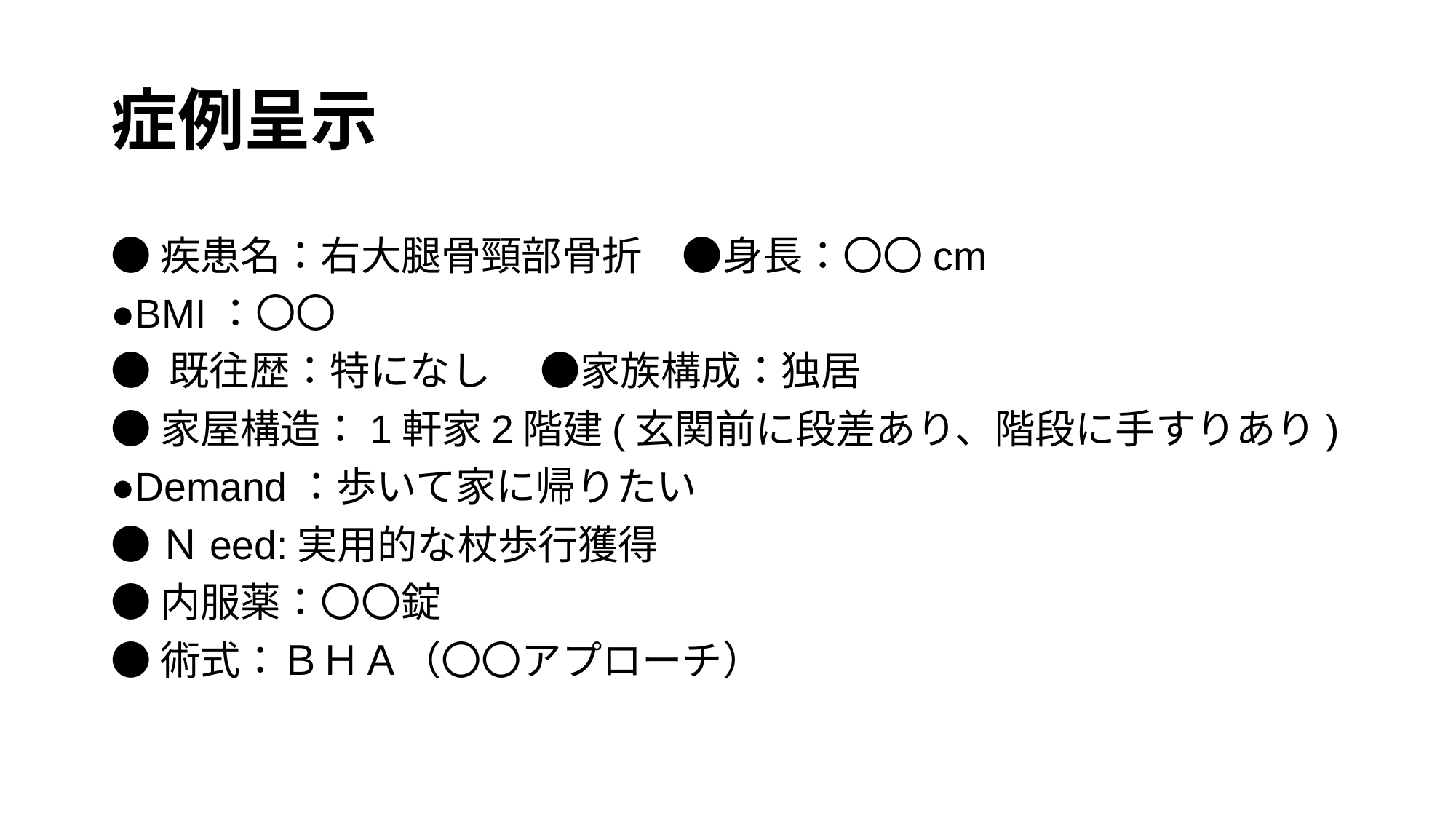

# 症例呈示

●疾患名：右大腿骨頸部骨折　●身長：〇〇cm
●BMI：〇〇
● 既往歴：特になし 　●家族構成：独居
●家屋構造：1軒家2階建(玄関前に段差あり、階段に手すりあり)
●Demand：歩いて家に帰りたい
●Ｎeed:実用的な杖歩行獲得
●内服薬：〇〇錠
●術式：ＢＨＡ（〇〇アプローチ）